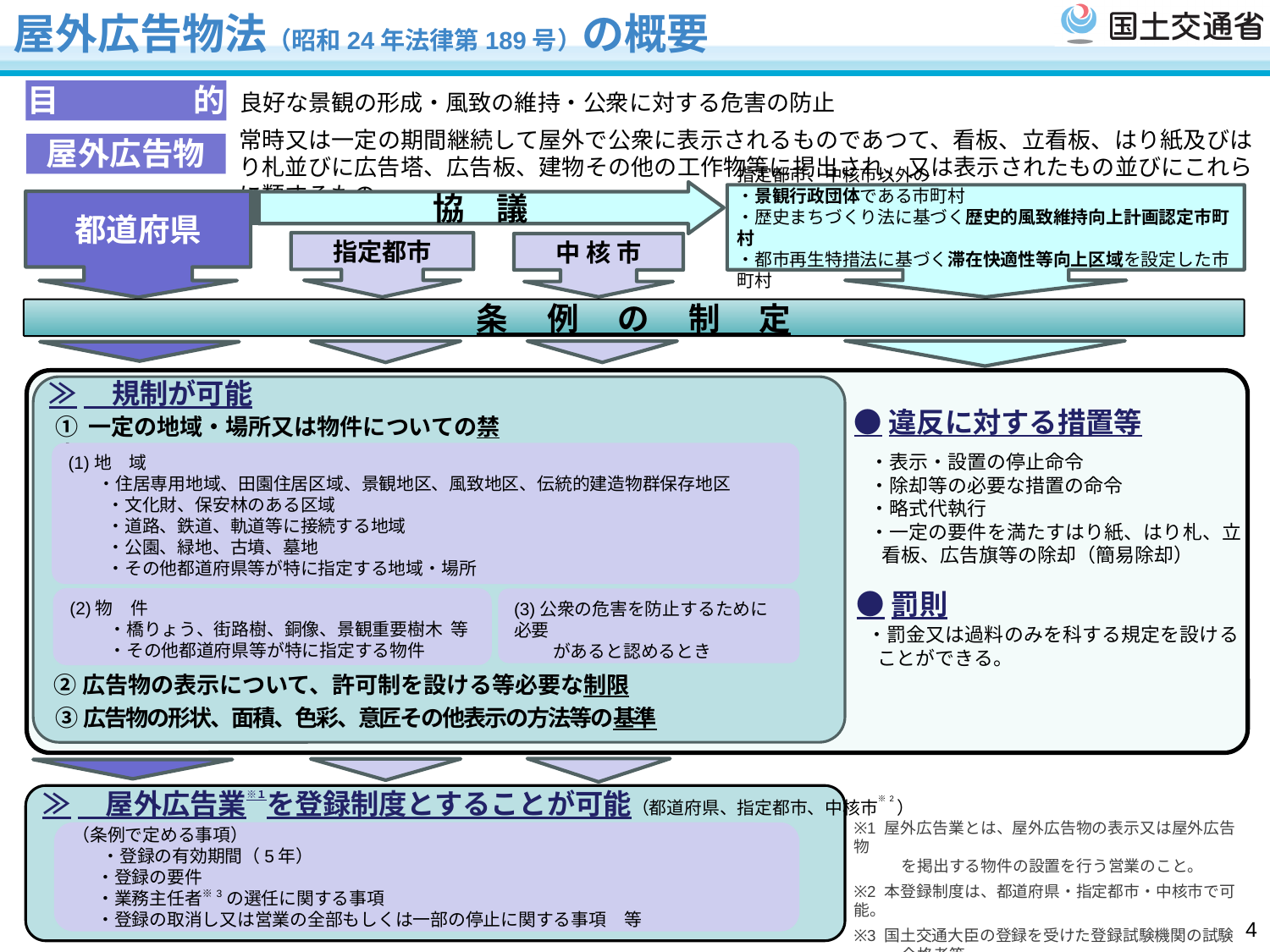

# 屋外広告物法（昭和24年法律第189号）の概要
目　　　 　的
良好な景観の形成・風致の維持・公衆に対する危害の防止
常時又は一定の期間継続して屋外で公衆に表示されるものであつて、看板、立看板、はり紙及びはり札並びに広告塔、広告板、建物その他の工作物等に掲出され、又は表示されたもの並びにこれらに類するもの

屋外広告物
協　議
指定都市、中核市以外の
・景観行政団体である市町村
・歴史まちづくり法に基づく歴史的風致維持向上計画認定市町村
・都市再生特措法に基づく滞在快適性等向上区域を設定した市町村
都道府県
指定都市
中 核 市
条　 例 　の 　制 　定

≫　規制が可能

●違反に対する措置等
① 一定の地域・場所又は物件についての禁止
(1)地　域
　   ・住居専用地域、田園住居区域、景観地区、風致地区、伝統的建造物群保存地区
　　 ・文化財、保安林のある区域
　　 ・道路、鉄道、軌道等に接続する地域
　　 ・公園、緑地、古墳、墓地
　　 ・その他都道府県等が特に指定する地域・場所
・表示・設置の停止命令
・除却等の必要な措置の命令
・略式代執行
・一定の要件を満たすはり紙、はり札、立看板、広告旗等の除却（簡易除却）
●罰則
(2)物　件
　　 ・橋りょう、街路樹、銅像、景観重要樹木  等
　　 ・その他都道府県等が特に指定する物件
(3)公衆の危害を防止するために必要
　　 があると認めるとき
・罰金又は過料のみを科する規定を設けることができる。
②広告物の表示について、許可制を設ける等必要な制限

③広告物の形状、面積、色彩、意匠その他表示の方法等の基準

≫　屋外広告業※１を登録制度とすることが可能（都道府県、指定都市、中核市※2）
※1 屋外広告業とは、屋外広告物の表示又は屋外広告物
　　　を掲出する物件の設置を行う営業のこと。

※2 本登録制度は、都道府県・指定都市・中核市で可能。

※3 国土交通大臣の登録を受けた登録試験機関の試験
　　　合格者等。
（条例で定める事項）
　   ・登録の有効期間（5年）
     ・登録の要件
     ・業務主任者※3の選任に関する事項
     ・登録の取消し又は営業の全部もしくは一部の停止に関する事項　等
4